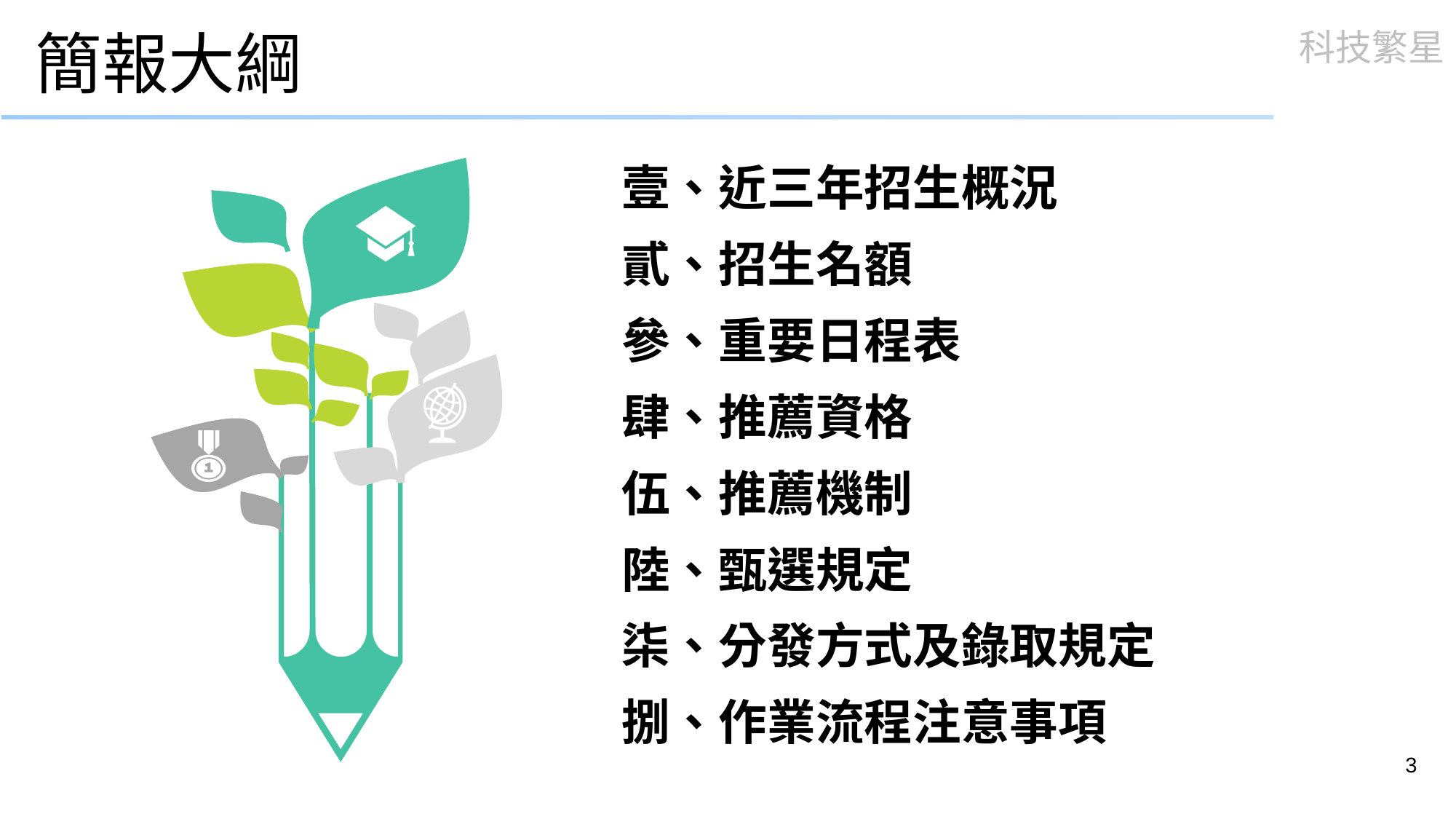

# 簡報大綱
壹、近三年招生概況
貳、招生名額
參、重要日程表
肆、推薦資格
伍、推薦機制
陸、甄選規定
柒、分發方式及錄取規定
捌、作業流程注意事項

3